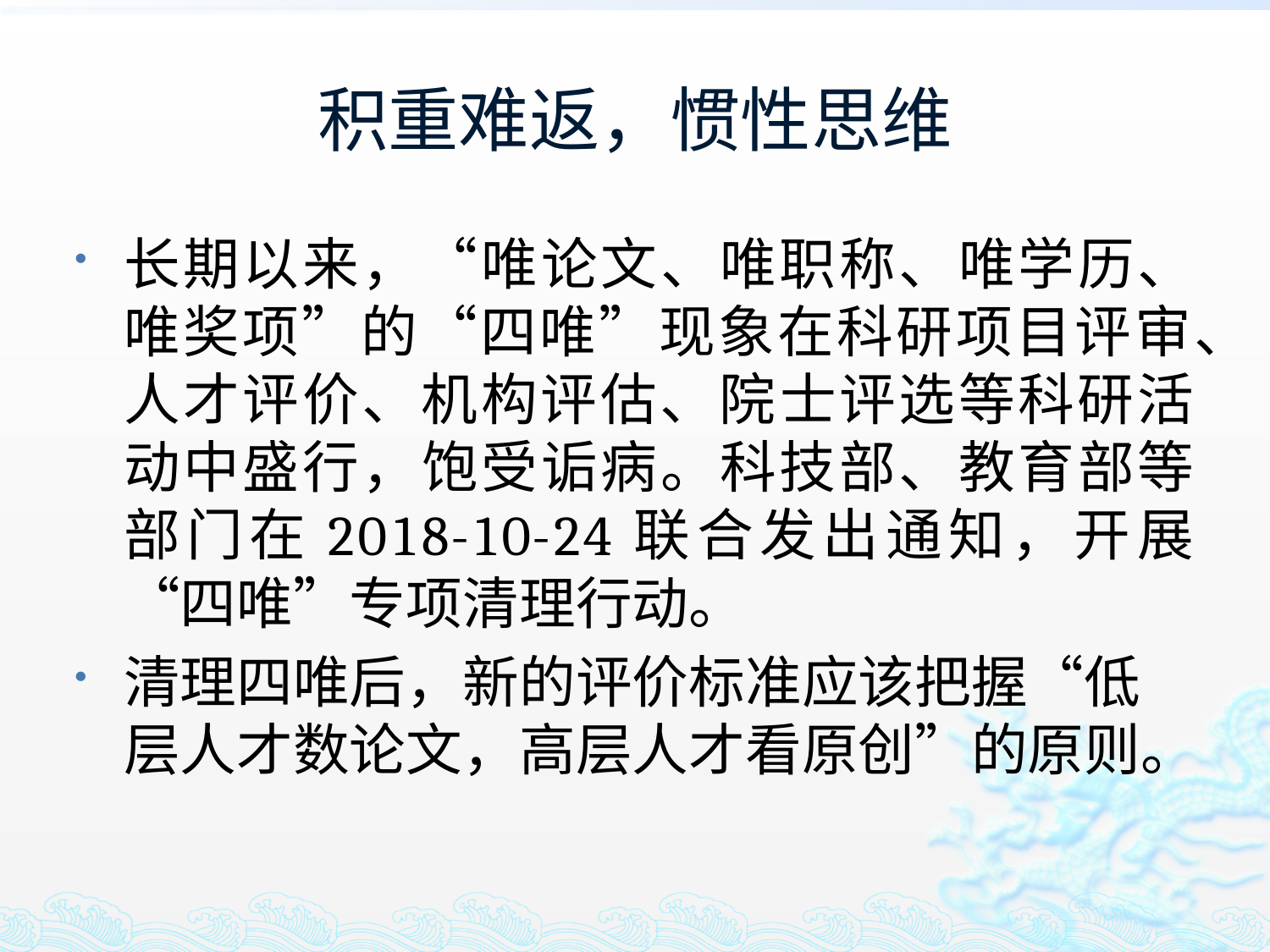

# 积重难返，惯性思维
长期以来，“唯论文、唯职称、唯学历、唯奖项”的“四唯”现象在科研项目评审、人才评价、机构评估、院士评选等科研活动中盛行，饱受诟病。科技部、教育部等部门在2018-10-24联合发出通知，开展“四唯”专项清理行动。
清理四唯后，新的评价标准应该把握“低层人才数论文，高层人才看原创”的原则。